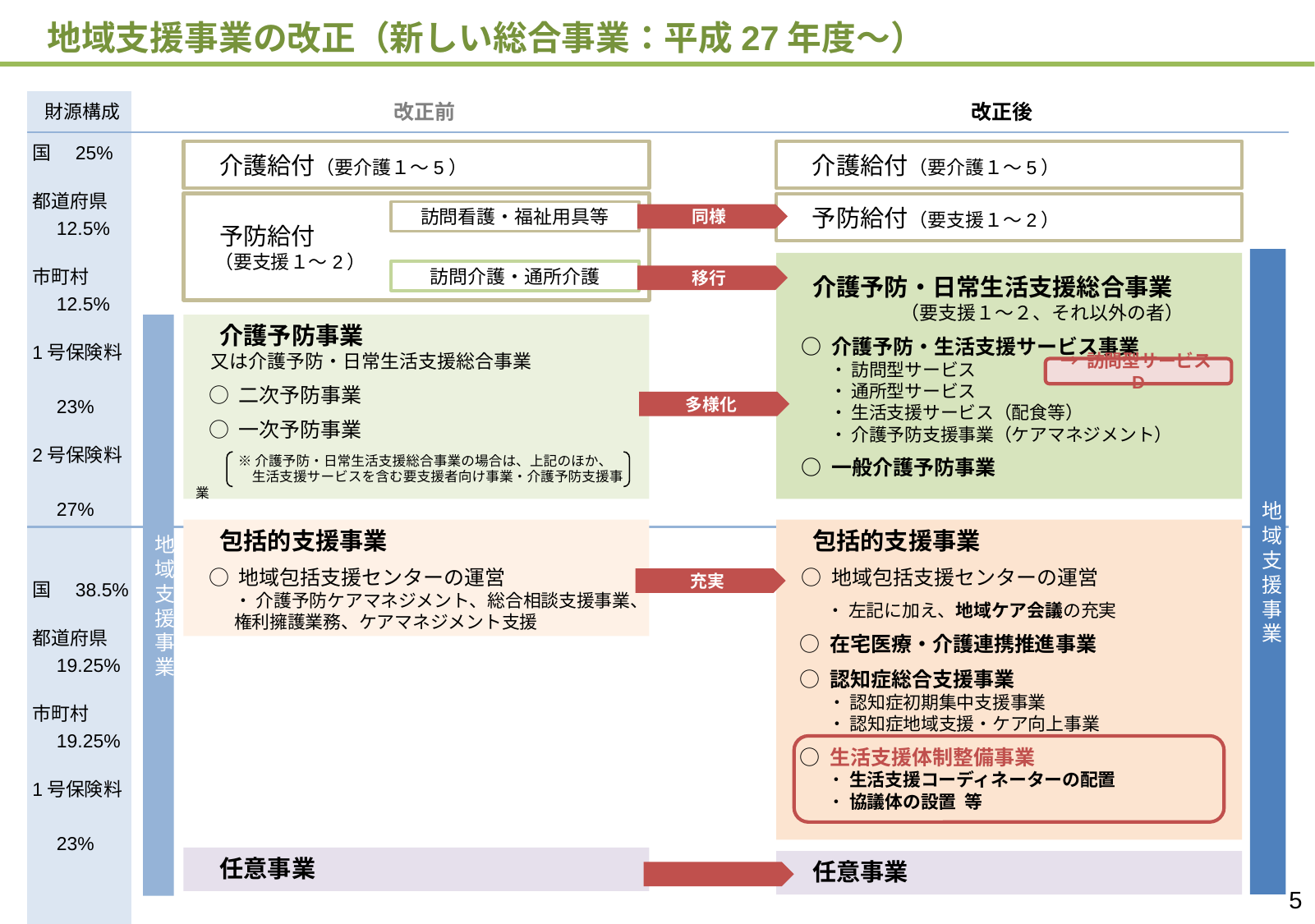

地域支援事業の改正（新しい総合事業：平成27年度～）
| 財源構成 | 改正前 | 改正後 |
| --- | --- | --- |
| 国　25% 都道府県　 　12.5% 市町村　 　12.5% 1号保険料　 　23% 2号保険料　 　27% |  |  |
| 国　38.5% 都道府県　 　19.25% 市町村　　 　19.25% 1号保険料　 　23% |  |  |
　介護給付（要介護１～5）
　介護給付（要介護１～5）
　予防給付
　（要支援１～2）
　予防給付（要支援１～2）
訪問看護・福祉用具等
同様
地域支援事業
　介護予防・日常生活支援総合事業
（要支援１～２、それ以外の者）
○ 介護予防・生活支援サービス事業
・ 訪問型サービス
・ 通所型サービス
・ 生活支援サービス（配食等）
・ 介護予防支援事業（ケアマネジメント）
○ 一般介護予防事業
訪問介護・通所介護
移行
地域支援事業
　介護予防事業
又は介護予防・日常生活支援総合事業
○ 二次予防事業
○ 一次予防事業
※介護予防・日常生活支援総合事業の場合は、上記のほか、
生活支援サービスを含む要支援者向け事業・介護予防支援事業
→ 訪問型サービスD
多様化

　包括的支援事業
○ 地域包括支援センターの運営
・ 介護予防ケアマネジメント、総合相談支援事業、
権利擁護業務、ケアマネジメント支援
　包括的支援事業
○ 地域包括支援センターの運営
・ 左記に加え、地域ケア会議の充実
○ 在宅医療・介護連携推進事業
○ 認知症総合支援事業
・ 認知症初期集中支援事業
・ 認知症地域支援・ケア向上事業
○ 生活支援体制整備事業
・ 生活支援コーディネーターの配置
・ 協議体の設置  等
充実

　任意事業
　任意事業

5